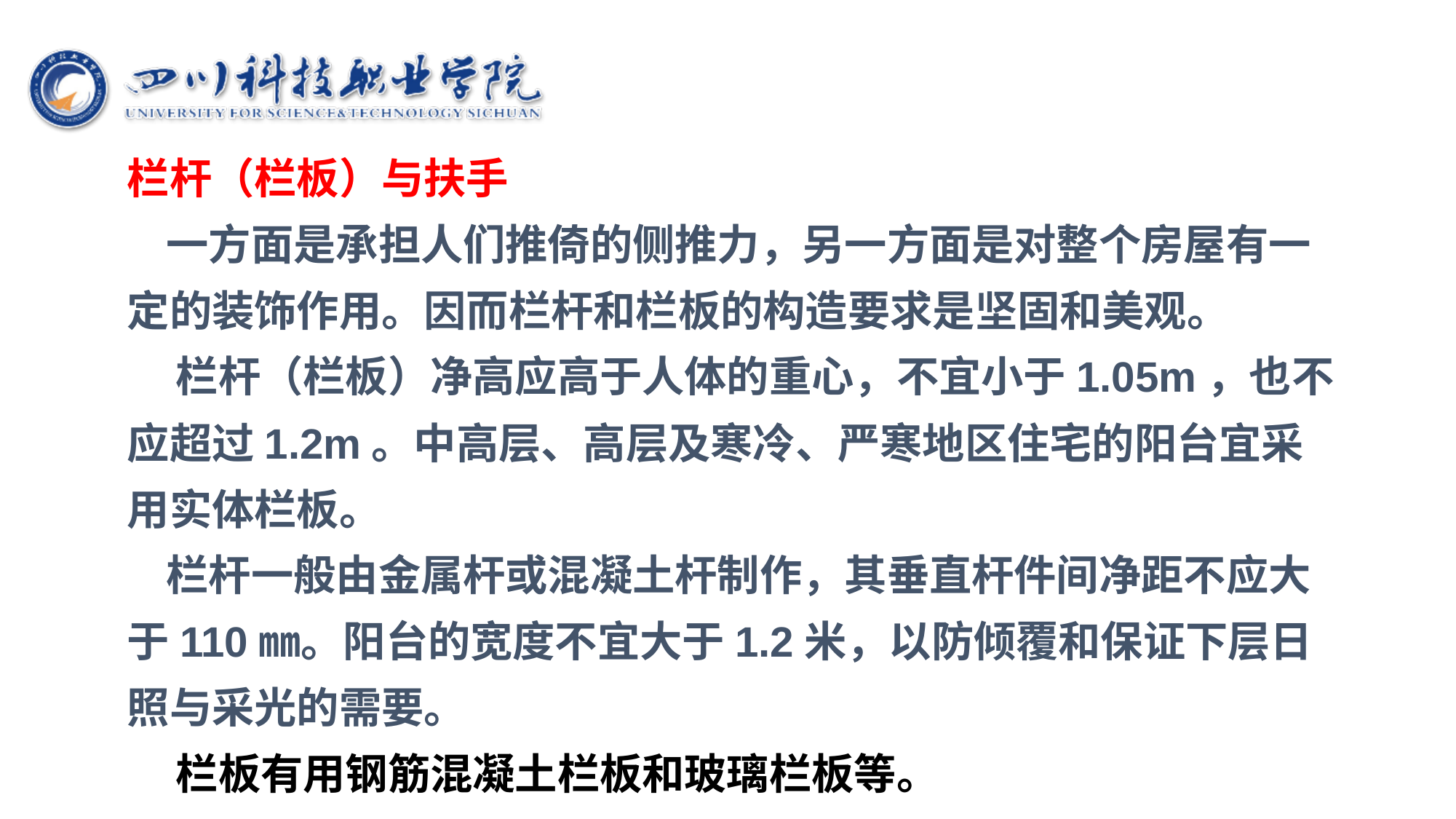

栏杆（栏板）与扶手
   一方面是承担人们推倚的侧推力，另一方面是对整个房屋有一定的装饰作用。因而栏杆和栏板的构造要求是坚固和美观。
    栏杆（栏板）净高应高于人体的重心，不宜小于1.05m，也不应超过1.2m。中高层、高层及寒冷、严寒地区住宅的阳台宜采用实体栏板。
   栏杆一般由金属杆或混凝土杆制作，其垂直杆件间净距不应大于110㎜。阳台的宽度不宜大于1.2米，以防倾覆和保证下层日照与采光的需要。
    栏板有用钢筋混凝土栏板和玻璃栏板等。